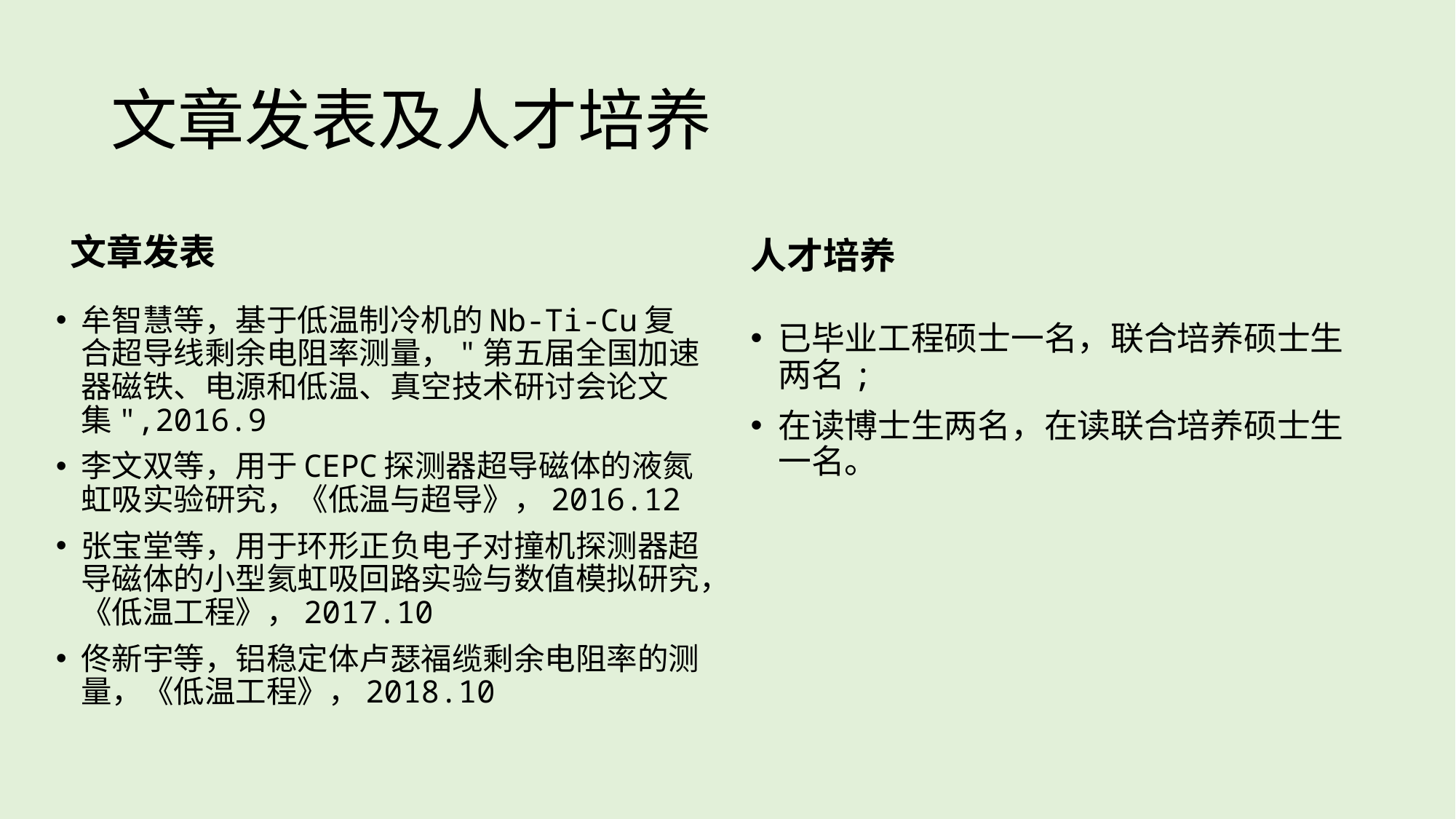

# 文章发表及人才培养
文章发表
人才培养
牟智慧等，基于低温制冷机的Nb-Ti-Cu复合超导线剩余电阻率测量，"第五届全国加速器磁铁、电源和低温、真空技术研讨会论文集",2016.9
李文双等，用于CEPC探测器超导磁体的液氮虹吸实验研究，《低温与超导》，2016.12
张宝堂等，用于环形正负电子对撞机探测器超导磁体的小型氦虹吸回路实验与数值模拟研究，《低温工程》，2017.10
佟新宇等，铝稳定体卢瑟福缆剩余电阻率的测量，《低温工程》，2018.10

已毕业工程硕士一名，联合培养硕士生两名;
在读博士生两名，在读联合培养硕士生一名。